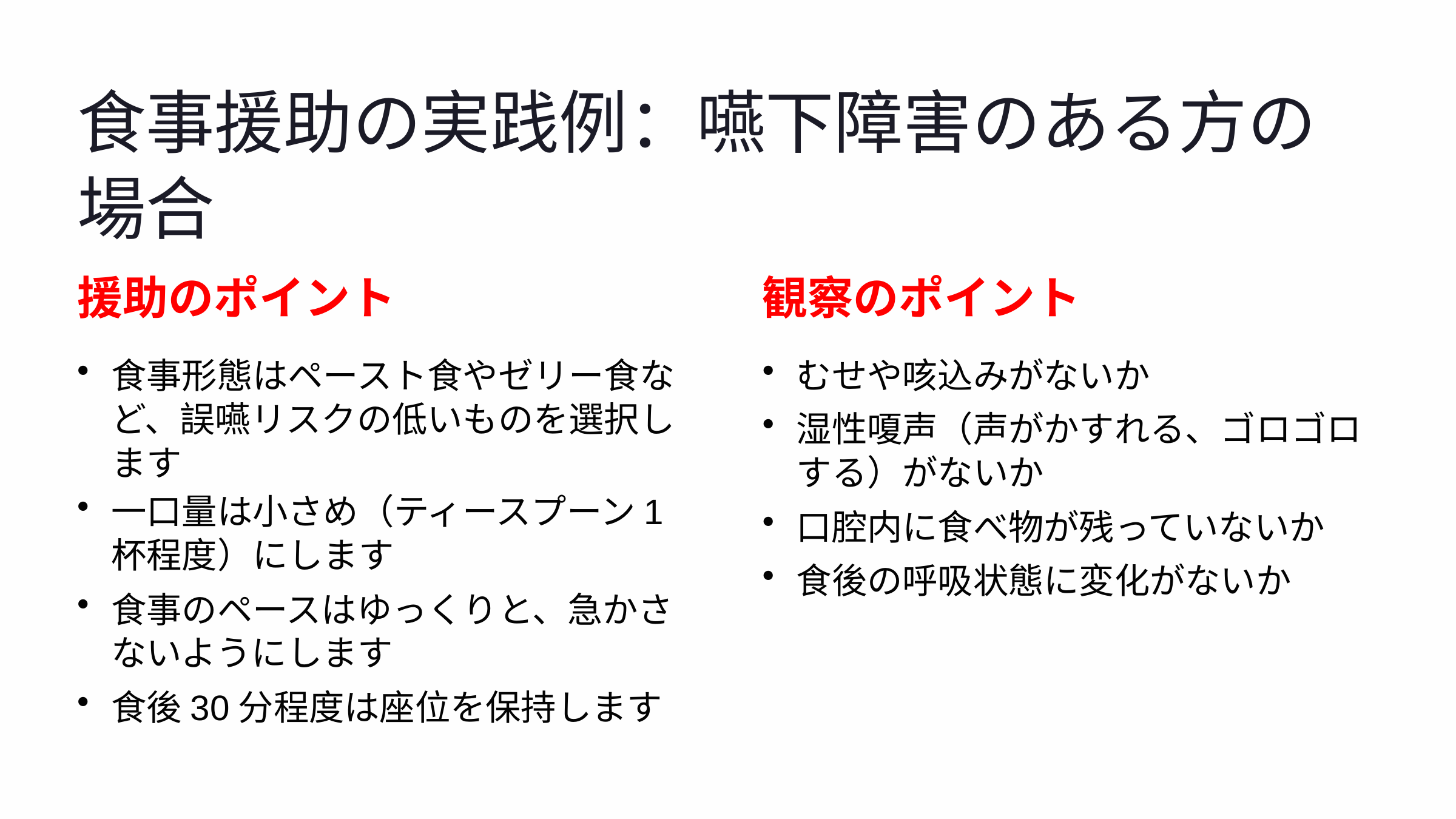

食事援助の実践例：嚥下障害のある方の場合
援助のポイント
観察のポイント
食事形態はペースト食やゼリー食など、誤嚥リスクの低いものを選択します
むせや咳込みがないか
湿性嗄声（声がかすれる、ゴロゴロする）がないか
一口量は小さめ（ティースプーン1杯程度）にします
口腔内に食べ物が残っていないか
食後の呼吸状態に変化がないか
食事のペースはゆっくりと、急かさないようにします
食後30分程度は座位を保持します